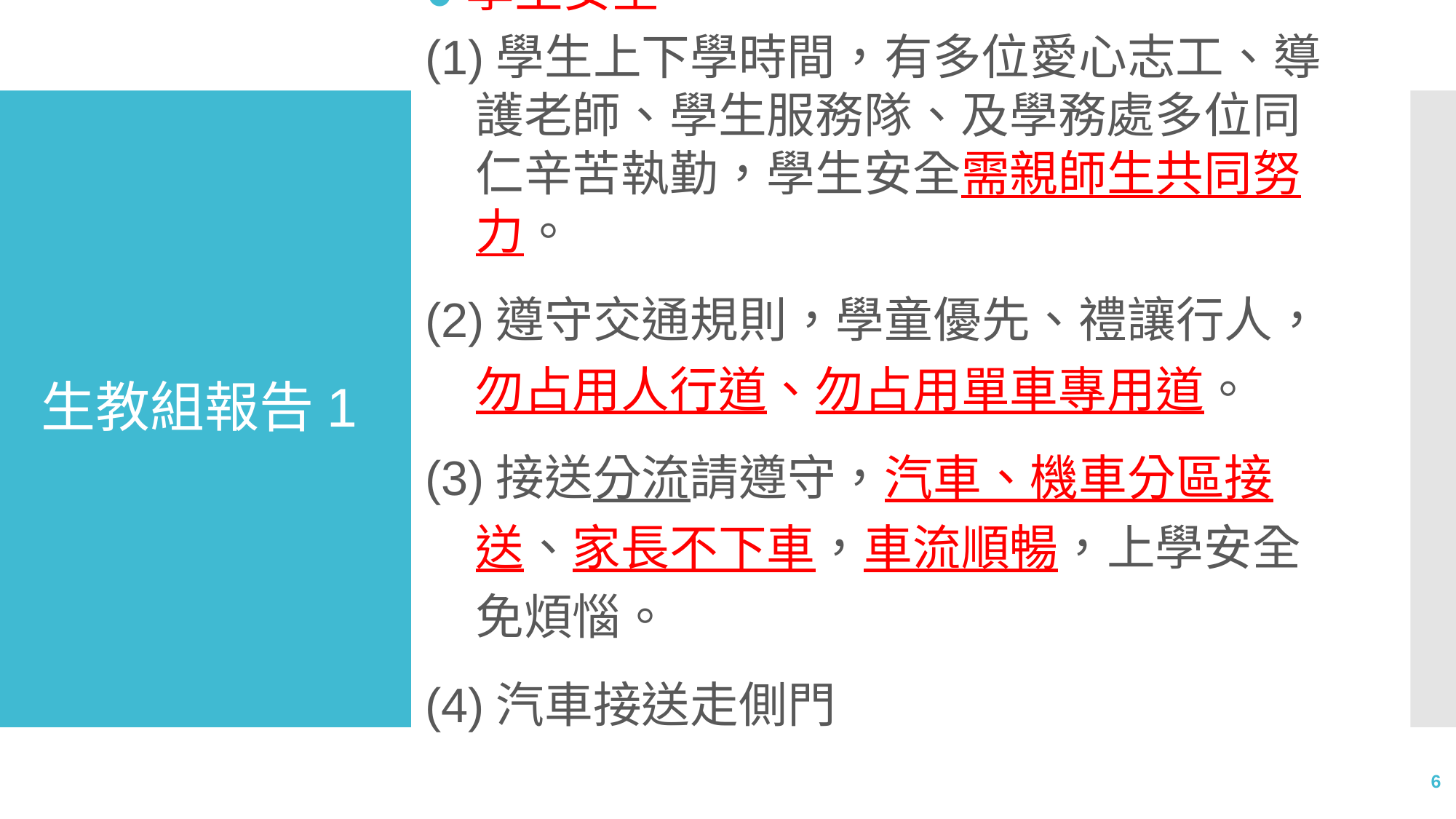

學生安全
(1)學生上下學時間，有多位愛心志工、導護老師、學生服務隊、及學務處多位同仁辛苦執勤，學生安全需親師生共同努力。
(2)遵守交通規則，學童優先、禮讓行人，勿占用人行道、勿占用單車專用道。
(3)接送分流請遵守，汽車、機車分區接送、家長不下車，車流順暢，上學安全免煩惱。
(4)汽車接送走側門
# 生教組報告1
6